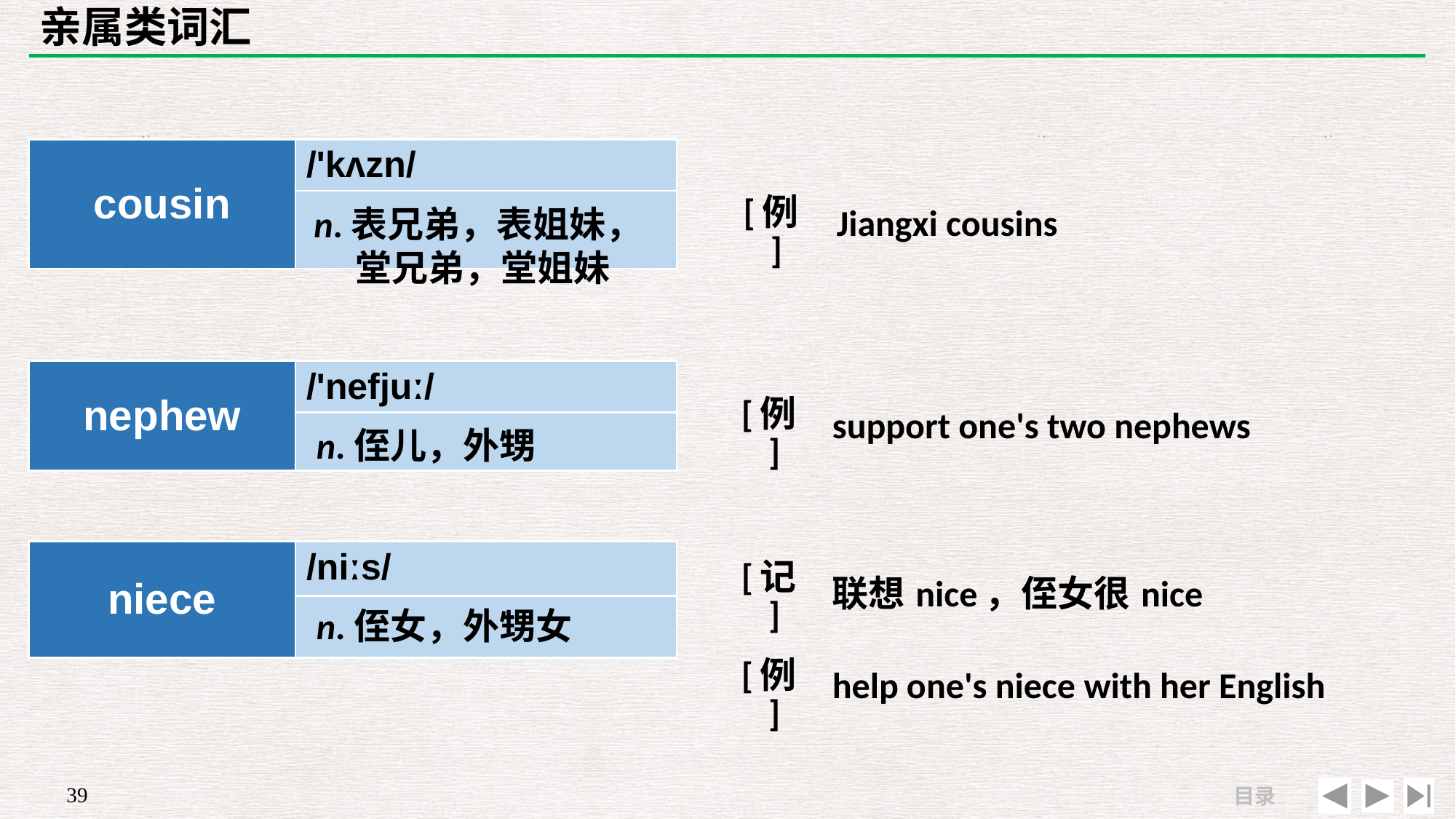

# 亲属类词汇

|  |  |
| --- | --- |
| [例] | Jiangxi cousins |
| cousin | /'kʌzn/ |
| --- | --- |
|  |  |
n.表兄弟，表姐妹，
    堂兄弟，堂姐妹
|  |  |
| --- | --- |
| [例] | support one's two nephews |
| nephew | /'nefjuː/ |
| --- | --- |
|  |  |
n.侄儿，外甥
| niece | /niːs/ |
| --- | --- |
|  |  |
| [记] | 联想nice，侄女很nice |
| --- | --- |
| [例] | help one's niece with her English |
n.侄女，外甥女